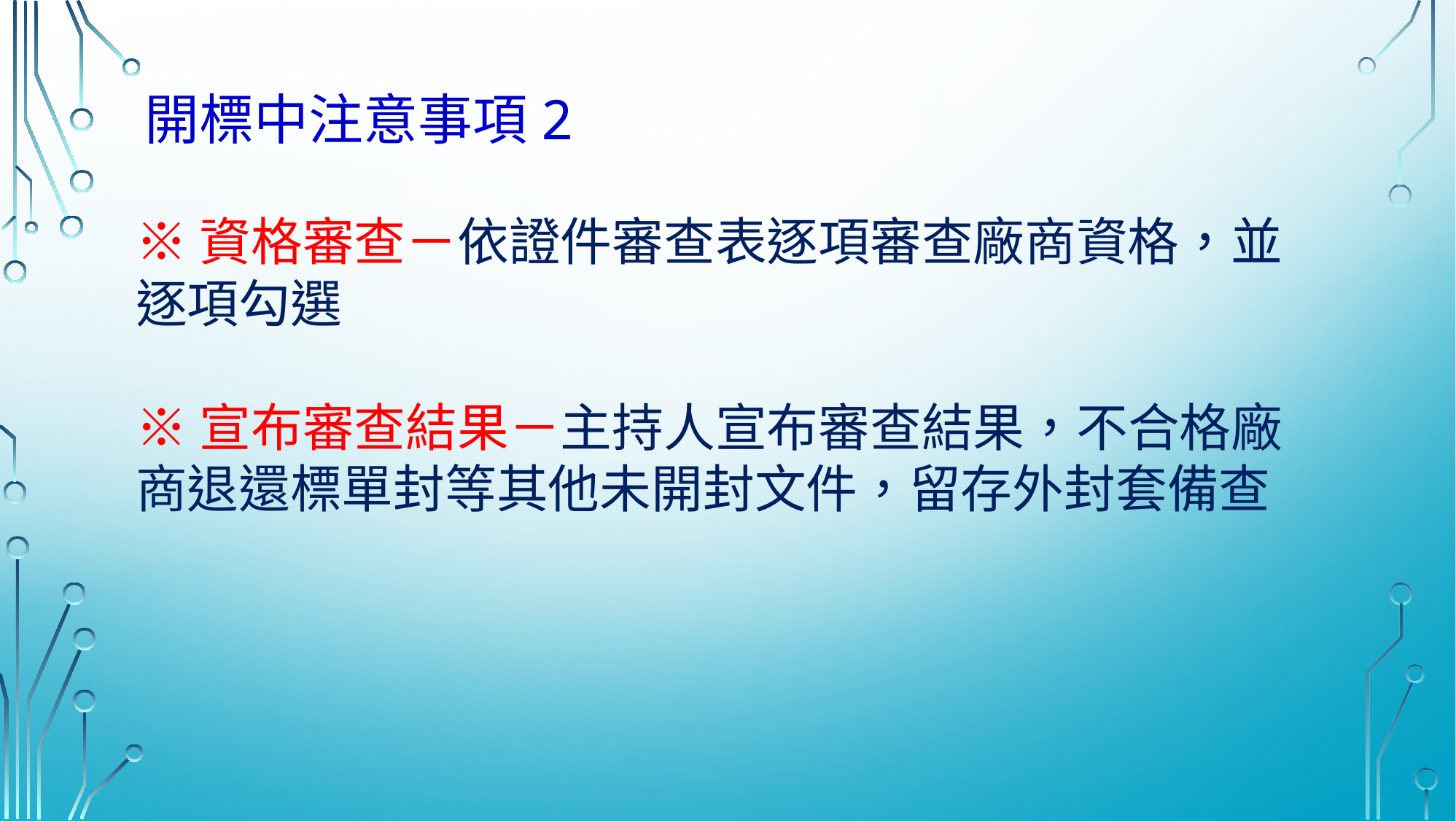

開標中注意事項2
※資格審查－依證件審查表逐項審查廠商資格，並逐項勾選

※宣布審查結果－主持人宣布審查結果，不合格廠商退還標單封等其他未開封文件，留存外封套備查